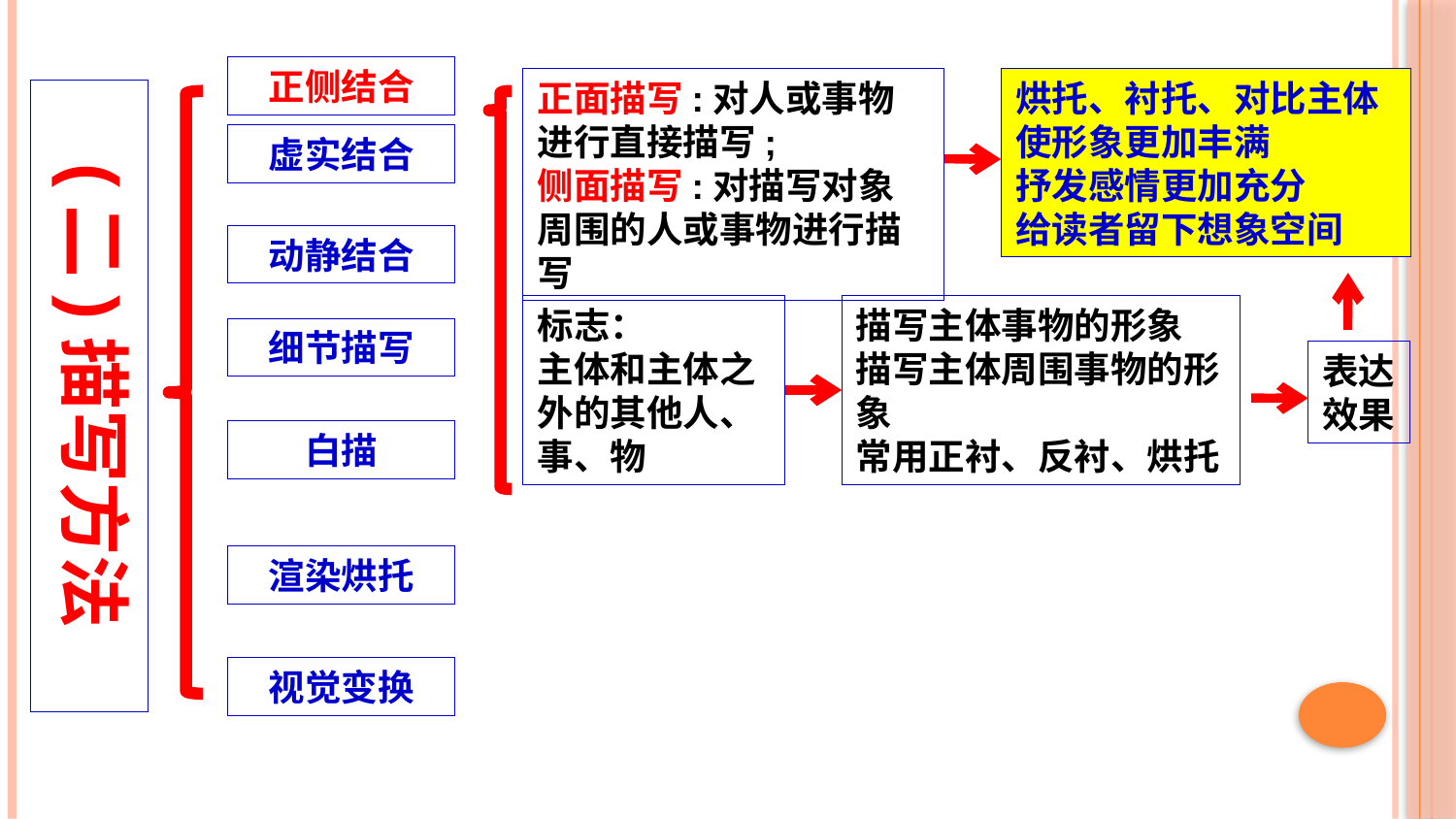

正侧结合
正面描写:对人或事物进行直接描写;
侧面描写:对描写对象周围的人或事物进行描写
烘托、衬托、对比主体
使形象更加丰满
抒发感情更加充分
给读者留下想象空间
(二)描写方法

虚实结合
动静结合
标志：
主体和主体之外的其他人、事、物
描写主体事物的形象
描写主体周围事物的形象
常用正衬、反衬、烘托
细节描写
表达效果
白描
渲染烘托
视觉变换